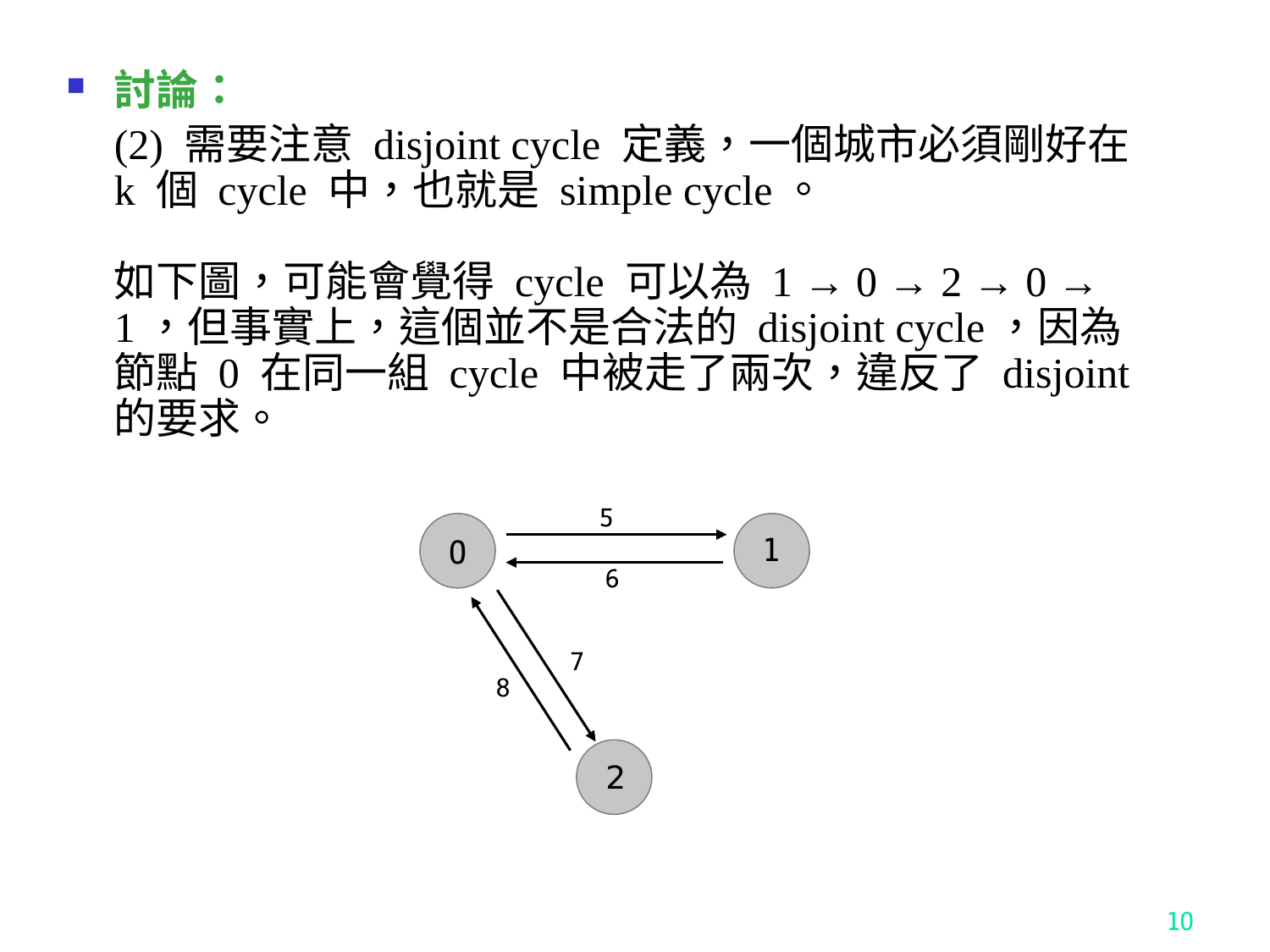

討論：
	(2) 需要注意 disjoint cycle 定義，一個城市必須剛好在 k 個 cycle 中，也就是 simple cycle。
如下圖，可能會覺得 cycle 可以為 1 → 0 → 2 → 0 → 1，但事實上，這個並不是合法的 disjoint cycle，因為節點 0 在同一組 cycle 中被走了兩次，違反了 disjoint 的要求。
5

1
0
6
7
8

2
10